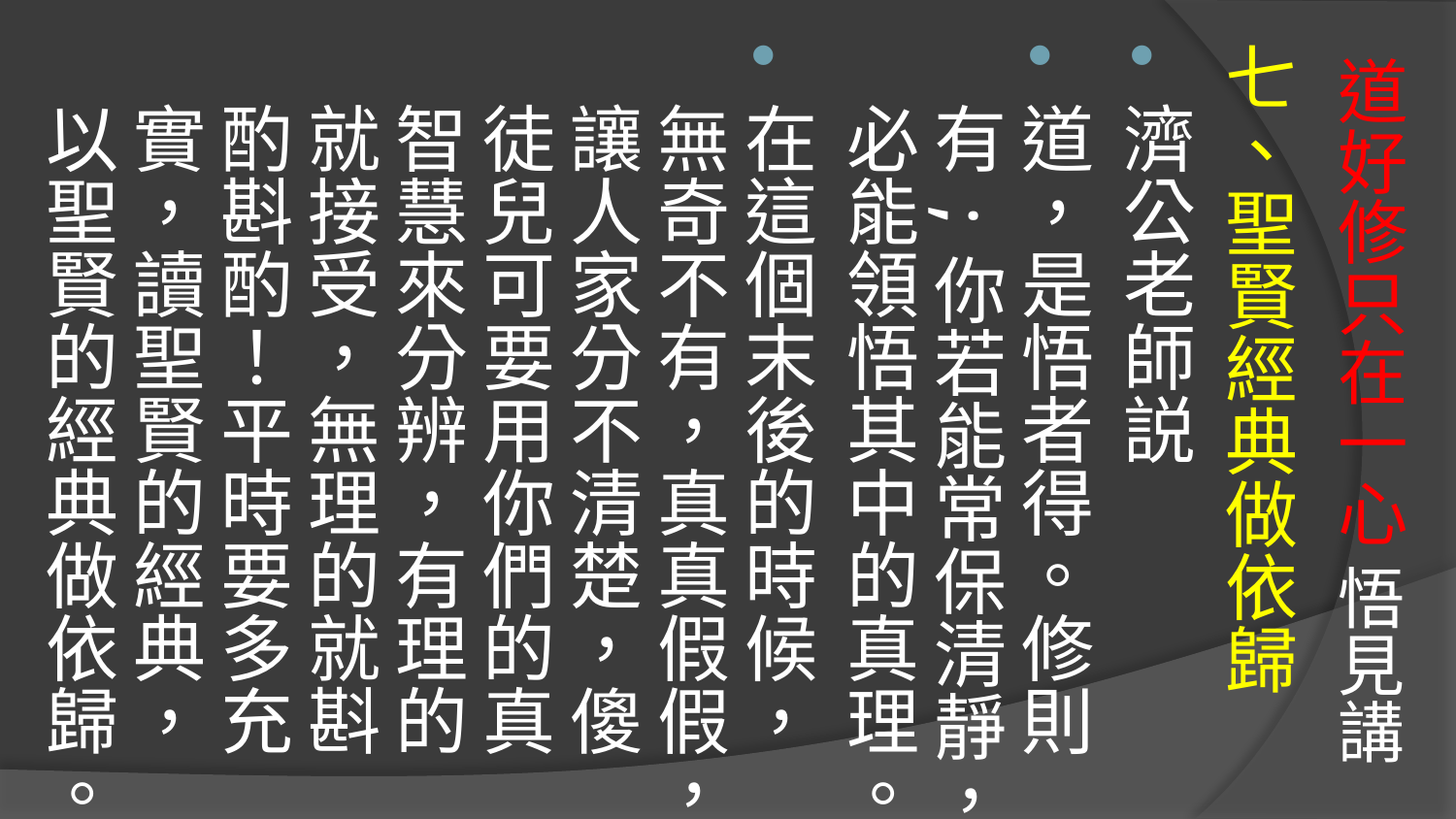

七、聖賢經典做依歸
濟公老師説
道，是悟者得。修則有;你若能常保清靜，必能領悟其中的真理。
在這個末後的時候，無奇不有，真真假假，讓人家分不清楚，傻徒兒可要用你們的真智慧來分辨，有理的就接受，無理的就斟酌斟酌！平時要多充實，讀聖賢的經典，以聖賢的經典做依歸。
# 道好修只在一心 悟見講